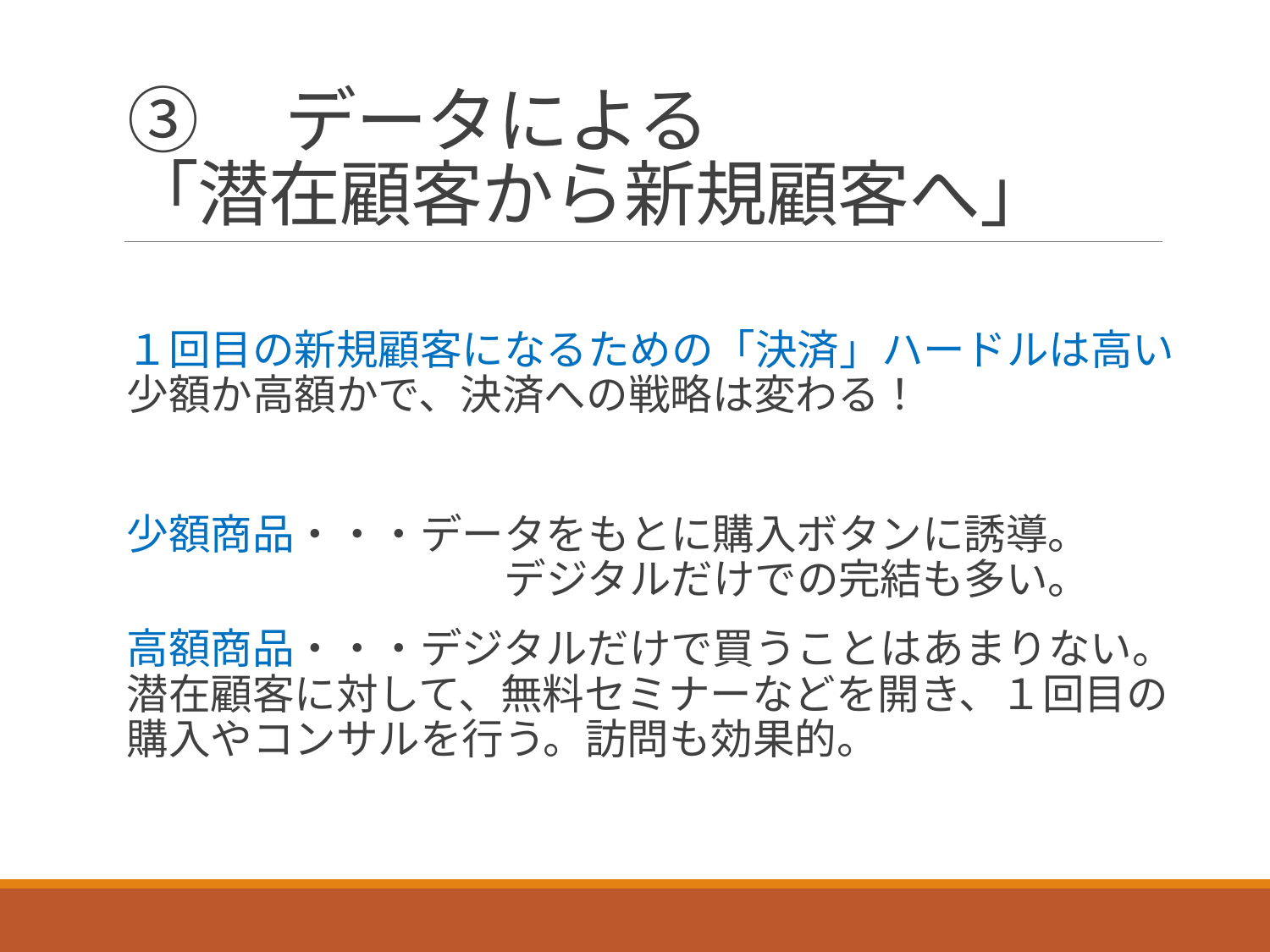

# ③　データによる 「潜在顧客から新規顧客へ」

１回目の新規顧客になるための「決済」ハードルは高い
少額か高額かで、決済への戦略は変わる！

少額商品・・・データをもとに購入ボタンに誘導。
　　　　　　　　　デジタルだけでの完結も多い。
高額商品・・・デジタルだけで買うことはあまりない。潜在顧客に対して、無料セミナーなどを開き、１回目の購入やコンサルを行う。訪問も効果的。